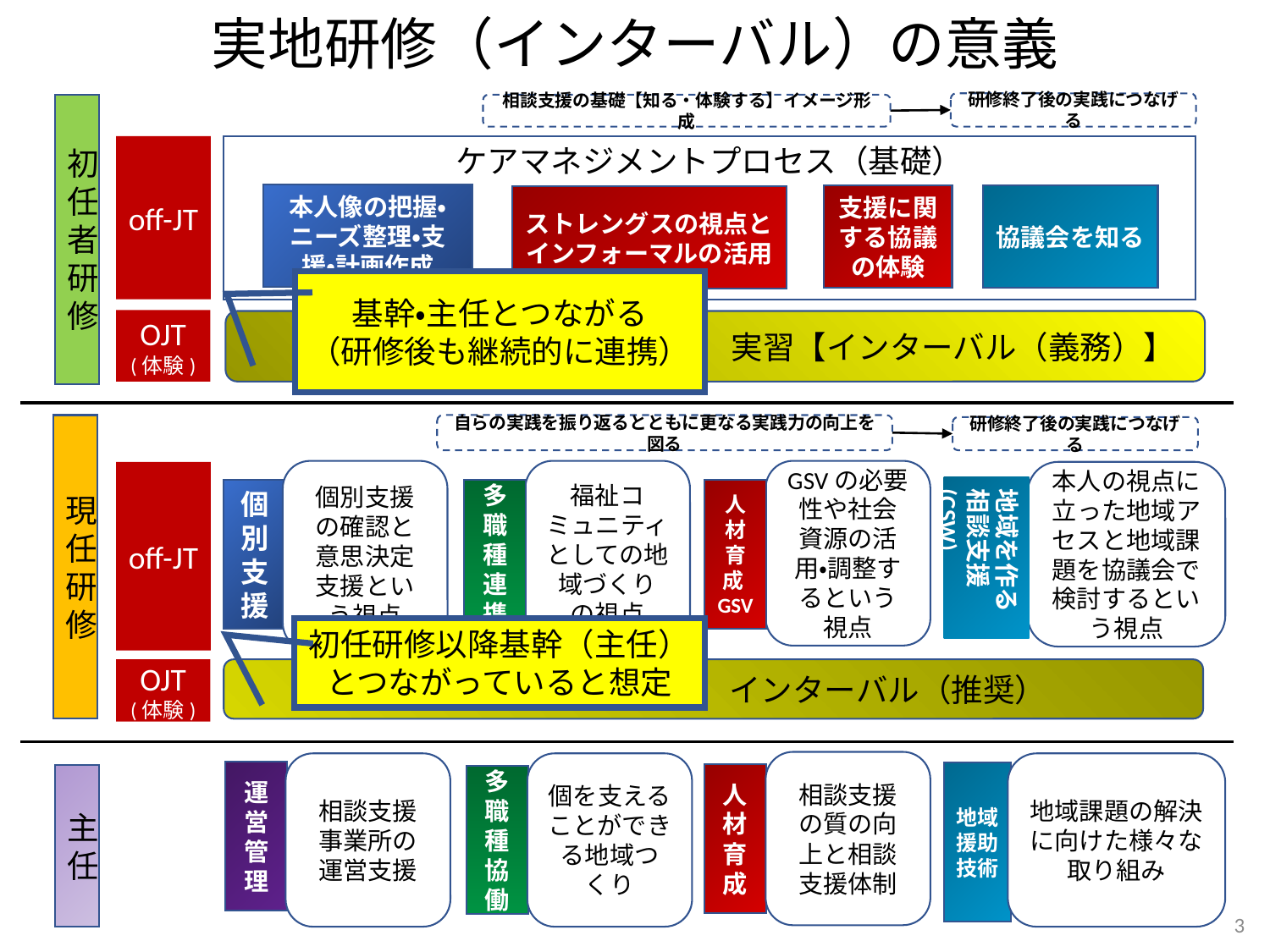

実地研修（インターバル）の意義
研修終了後の実践につなげる
初任
者研修
相談支援の基礎【知る・体験する】イメージ形成
off-JT
ケアマネジメントプロセス（基礎）

本人像の把握・ニーズ整理・支援・計画作成
支援に関する協議の体験
協議会を知る
ストレングスの視点とインフォーマルの活用
基幹・主任とつながる
（研修後も継続的に連携）
OJT
(体験)
　　　　　　　　　　　　　　　実習【インターバル（義務）】
現任研修
自らの実践を振り返るとともに更なる実践力の向上を図る
研修終了後の実践につなげる
個別支援の確認と意思決定支援という視点
福祉コミュニティとしての地域づくりの視点
GSVの必要性や社会資源の活用・調整するという視点
off-JT
本人の視点に立った地域アセスと地域課題を協議会で検討するという視点
地域を作る相談支援(CSW)
個別支援
多職種連携
人材育成GSV
初任研修以降基幹（主任）とつながっていると想定
OJT
(体験)
　　　　　　　　　　　インターバル（推奨）
相談支援の質の向上と相談支援体制
個を支えることができる地域つくり
地域課題の解決に向けた様々な取り組み
相談支援事業所の運営支援
運営管理
地域援助技術
人材育成
主任
多職種協働
3